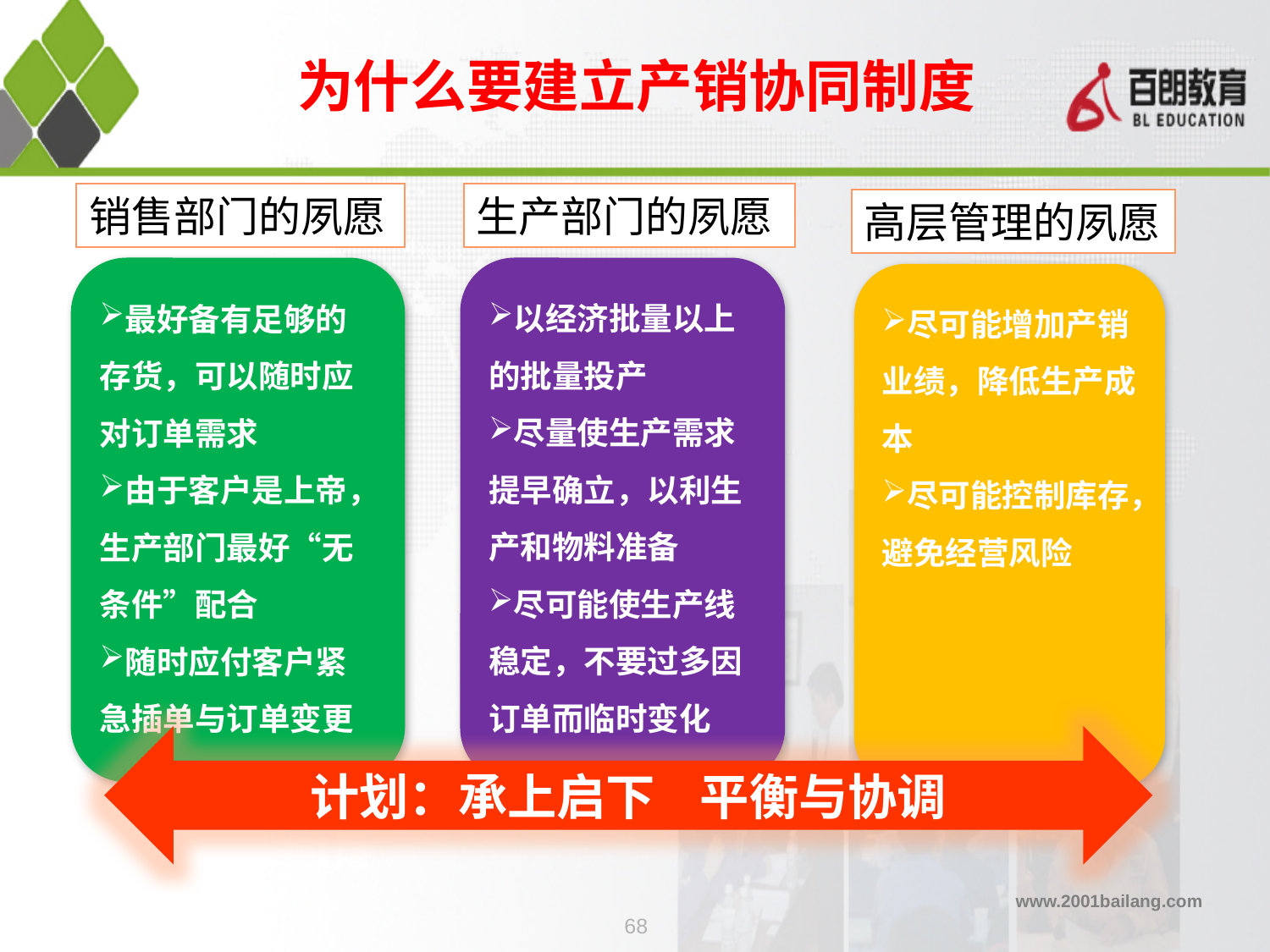

为什么要建立产销协同制度
销售部门的夙愿
生产部门的夙愿
高层管理的夙愿
最好备有足够的存货，可以随时应对订单需求
由于客户是上帝，生产部门最好“无条件”配合
随时应付客户紧急插单与订单变更
以经济批量以上的批量投产
尽量使生产需求提早确立，以利生产和物料准备
尽可能使生产线稳定，不要过多因订单而临时变化
尽可能增加产销业绩，降低生产成本
尽可能控制库存，避免经营风险
计划：承上启下    平衡与协调
68